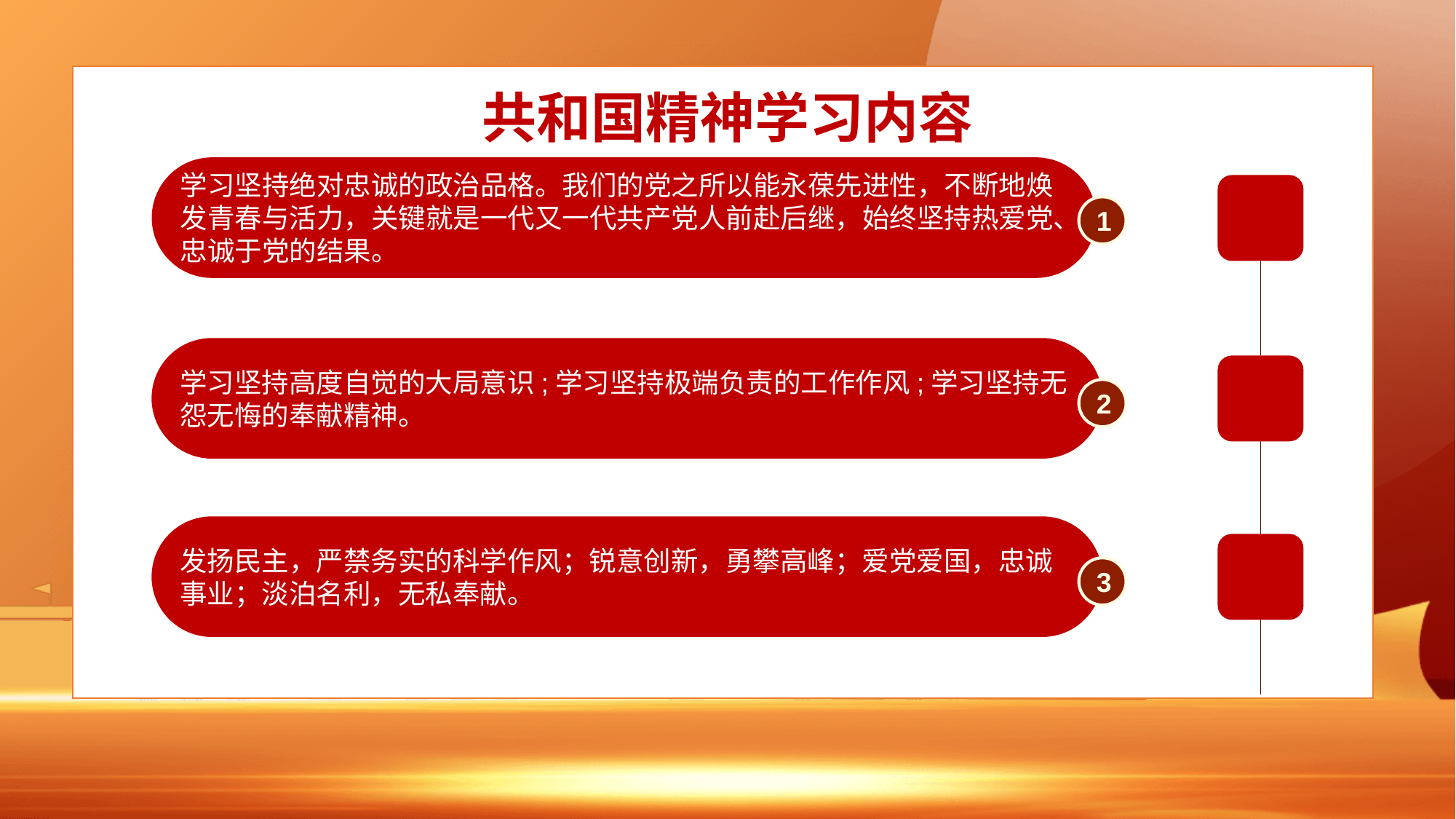

共和国精神学习内容
学习坚持绝对忠诚的政治品格。我们的党之所以能永葆先进性，不断地焕发青春与活力，关键就是一代又一代共产党人前赴后继，始终坚持热爱党、忠诚于党的结果。

1
学习坚持高度自觉的大局意识;学习坚持极端负责的工作作风;学习坚持无怨无悔的奉献精神。

2
发扬民主，严禁务实的科学作风；锐意创新，勇攀高峰；爱党爱国，忠诚事业；淡泊名利，无私奉献。

3